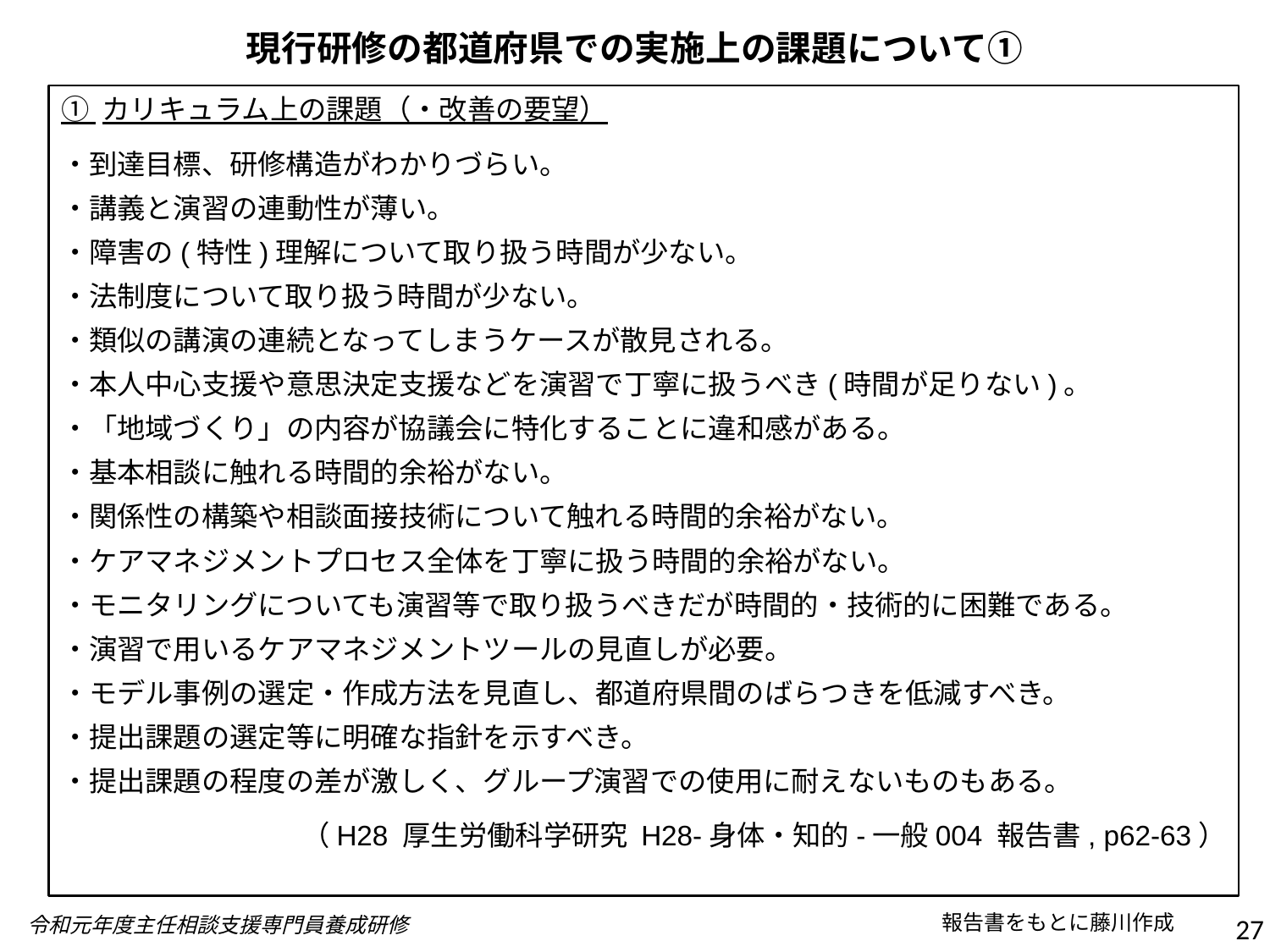

現行研修の都道府県での実施上の課題について①
① カリキュラム上の課題（・改善の要望）
・到達目標、研修構造がわかりづらい。
・講義と演習の連動性が薄い。
・障害の(特性)理解について取り扱う時間が少ない。
・法制度について取り扱う時間が少ない。
・類似の講演の連続となってしまうケースが散見される。
・本人中心支援や意思決定支援などを演習で丁寧に扱うべき(時間が足りない)。
・「地域づくり」の内容が協議会に特化することに違和感がある。
・基本相談に触れる時間的余裕がない。
・関係性の構築や相談面接技術について触れる時間的余裕がない。
・ケアマネジメントプロセス全体を丁寧に扱う時間的余裕がない。
・モニタリングについても演習等で取り扱うべきだが時間的・技術的に困難である。
・演習で用いるケアマネジメントツールの見直しが必要。
・モデル事例の選定・作成方法を見直し、都道府県間のばらつきを低減すべき。
・提出課題の選定等に明確な指針を示すべき。
・提出課題の程度の差が激しく、グループ演習での使用に耐えないものもある。

（H28 厚生労働科学研究 H28-身体・知的-一般004 報告書, p62-63）
報告書をもとに藤川作成
27
令和元年度主任相談支援専門員養成研修